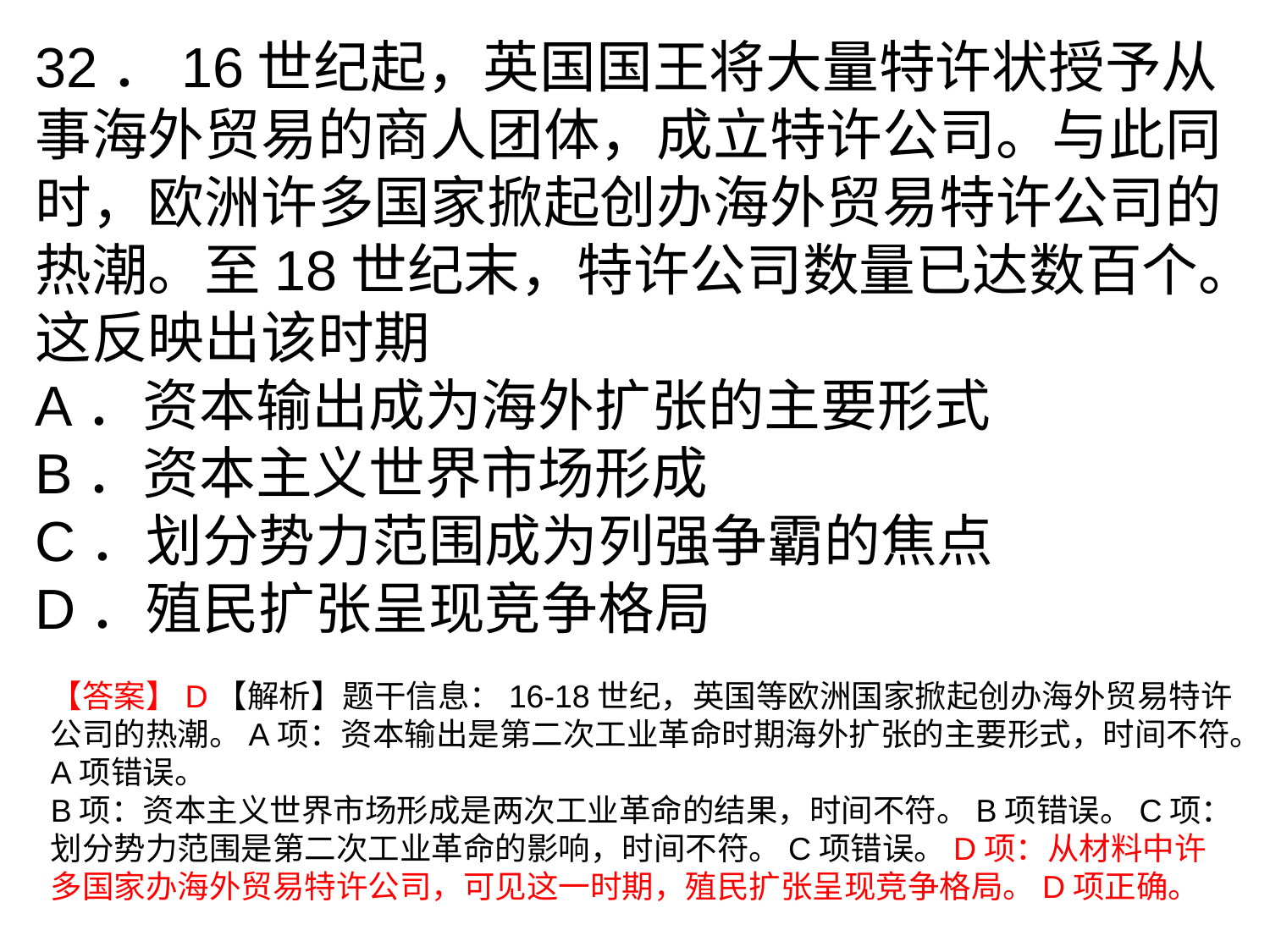

32．16世纪起，英国国王将大量特许状授予从事海外贸易的商人团体，成立特许公司。与此同时，欧洲许多国家掀起创办海外贸易特许公司的热潮。至18世纪末，特许公司数量已达数百个。这反映出该时期
A．资本输出成为海外扩张的主要形式
B．资本主义世界市场形成
C．划分势力范围成为列强争霸的焦点
D．殖民扩张呈现竞争格局
【答案】D【解析】题干信息：16-18世纪，英国等欧洲国家掀起创办海外贸易特许公司的热潮。A项：资本输出是第二次工业革命时期海外扩张的主要形式，时间不符。A项错误。
B项：资本主义世界市场形成是两次工业革命的结果，时间不符。B项错误。C项：划分势力范围是第二次工业革命的影响，时间不符。C项错误。D项：从材料中许多国家办海外贸易特许公司，可见这一时期，殖民扩张呈现竞争格局。D项正确。